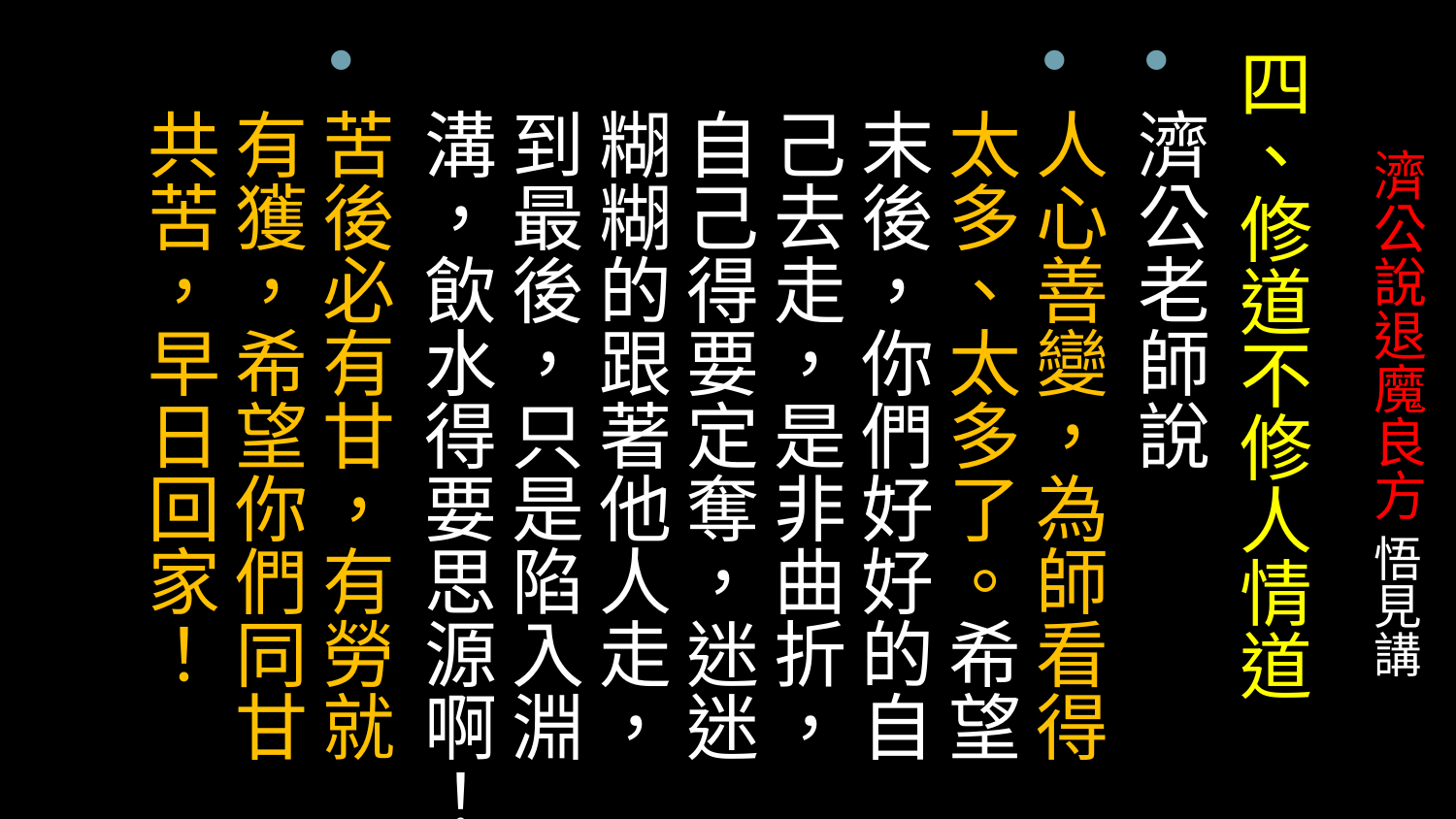

四、修道不修人情道
濟公老師說
人心善變，為師看得太多、太多了。希望末後，你們好好的自己去走，是非曲折，自己得要定奪，迷迷糊糊的跟著他人走，到最後，只是陷入淵溝，飲水得要思源啊！
苦後必有甘，有勞就有獲，希望你們同甘共苦，早日回家！

# 濟公說退魔良方 悟見講